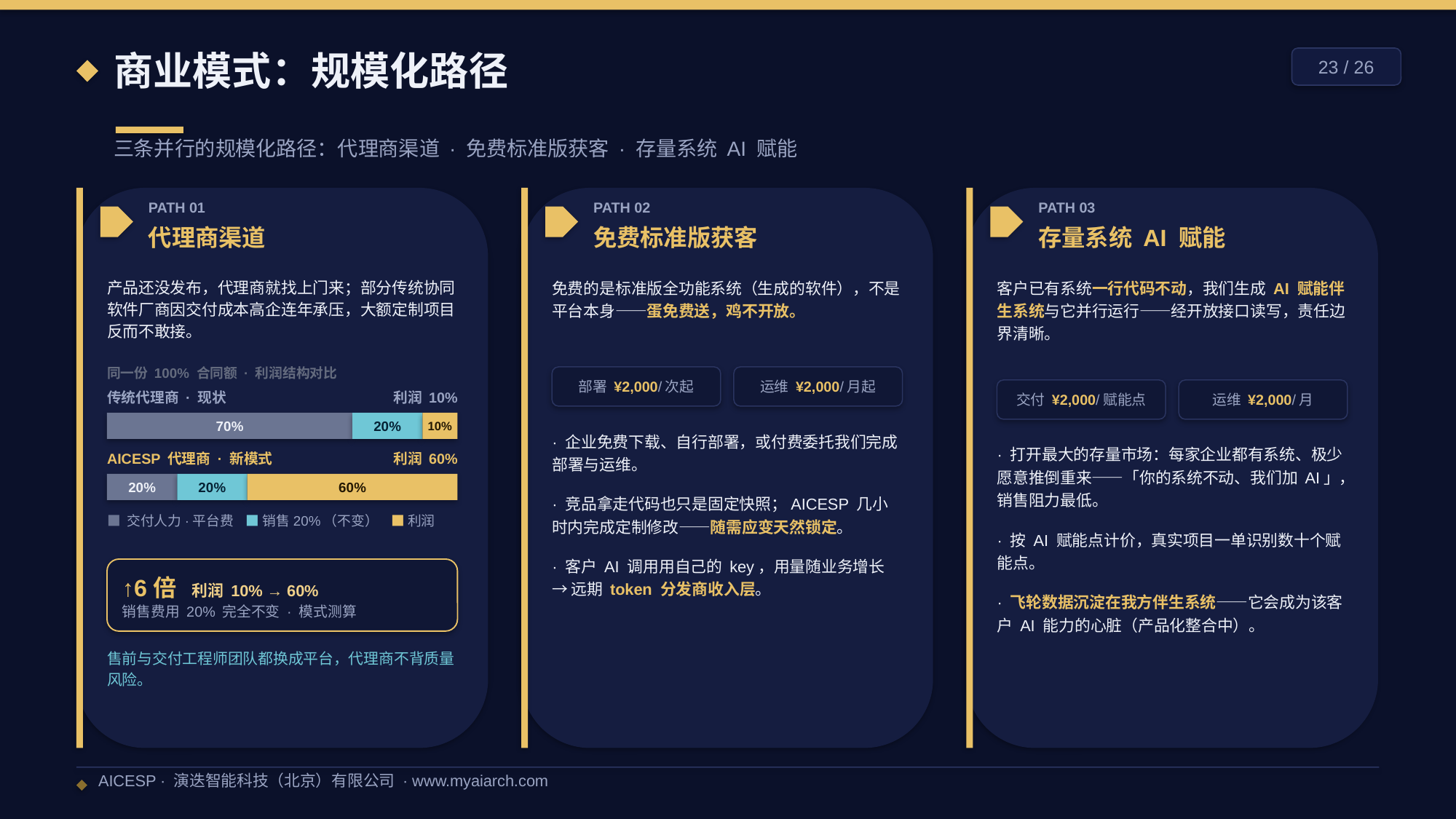

商业模式：规模化路径

23 / 26

三条并行的规模化路径：代理商渠道 · 免费标准版获客 · 存量系统 AI 赋能

PATH 01
PATH 02
PATH 03

代理商渠道
免费标准版获客
存量系统 AI 赋能
产品还没发布，代理商就找上门来；部分传统协同软件厂商因交付成本高企连年承压，大额定制项目反而不敢接。
免费的是标准版全功能系统（生成的软件），不是平台本身——蛋免费送，鸡不开放。
客户已有系统一行代码不动，我们生成 AI 赋能伴生系统与它并行运行——经开放接口读写，责任边界清晰。
同一份 100% 合同额 · 利润结构对比

部署 ¥2,000/次起

运维 ¥2,000/月起

交付 ¥2,000/赋能点

运维 ¥2,000/月
传统代理商 · 现状
利润 10%
70%
20%
10%
· 企业免费下载、自行部署，或付费委托我们完成部署与运维。
· 竞品拿走代码也只是固定快照；AICESP 几小时内完成定制修改——随需应变天然锁定。
· 客户 AI 调用用自己的 key，用量随业务增长 → 远期 token 分发商收入层。
· 打开最大的存量市场：每家企业都有系统、极少愿意推倒重来——「你的系统不动、我们加 AI」，销售阻力最低。
· 按 AI 赋能点计价，真实项目一单识别数十个赋能点。
· 飞轮数据沉淀在我方伴生系统——它会成为该客户 AI 能力的心脏（产品化整合中）。
AICESP 代理商 · 新模式
利润 60%
20%
20%
60%
■ 交付人力·平台费    ■ 销售20%（不变）    ■ 利润

↑6倍   利润 10% → 60%
销售费用 20% 完全不变 · 模式测算
售前与交付工程师团队都换成平台，代理商不背质量风险。

AICESP · 演迭智能科技（北京）有限公司 · www.myaiarch.com